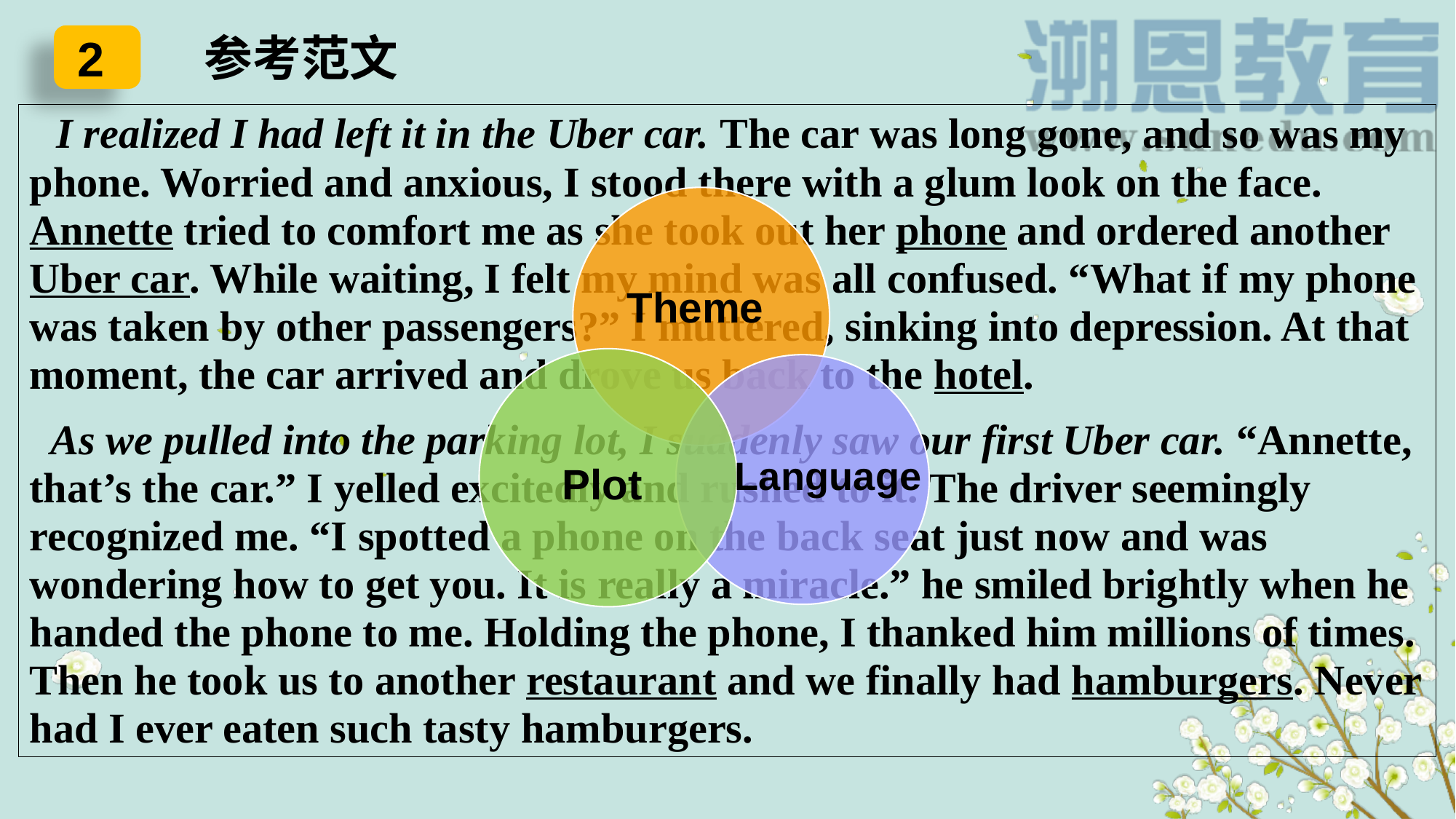

参考范文
2
  I realized I had left it in the Uber car. The car was long gone, and so was my phone. Worried and anxious, I stood there with a glum look on the face. Annette tried to comfort me as she took out her phone and ordered another Uber car. While waiting, I felt my mind was all confused. “What if my phone was taken by other passengers?” I muttered, sinking into depression. At that moment, the car arrived and drove us back to the hotel.
  As we pulled into the parking lot, I suddenly saw our first Uber car. “Annette, that’s the car.” I yelled excitedly and rushed to it. The driver seemingly recognized me. “I spotted a phone on the back seat just now and was wondering how to get you. It is really a miracle.” he smiled brightly when he handed the phone to me. Holding the phone, I thanked him millions of times. Then he took us to another restaurant and we finally had hamburgers. Never had I ever eaten such tasty hamburgers.

Plot
Theme
Language